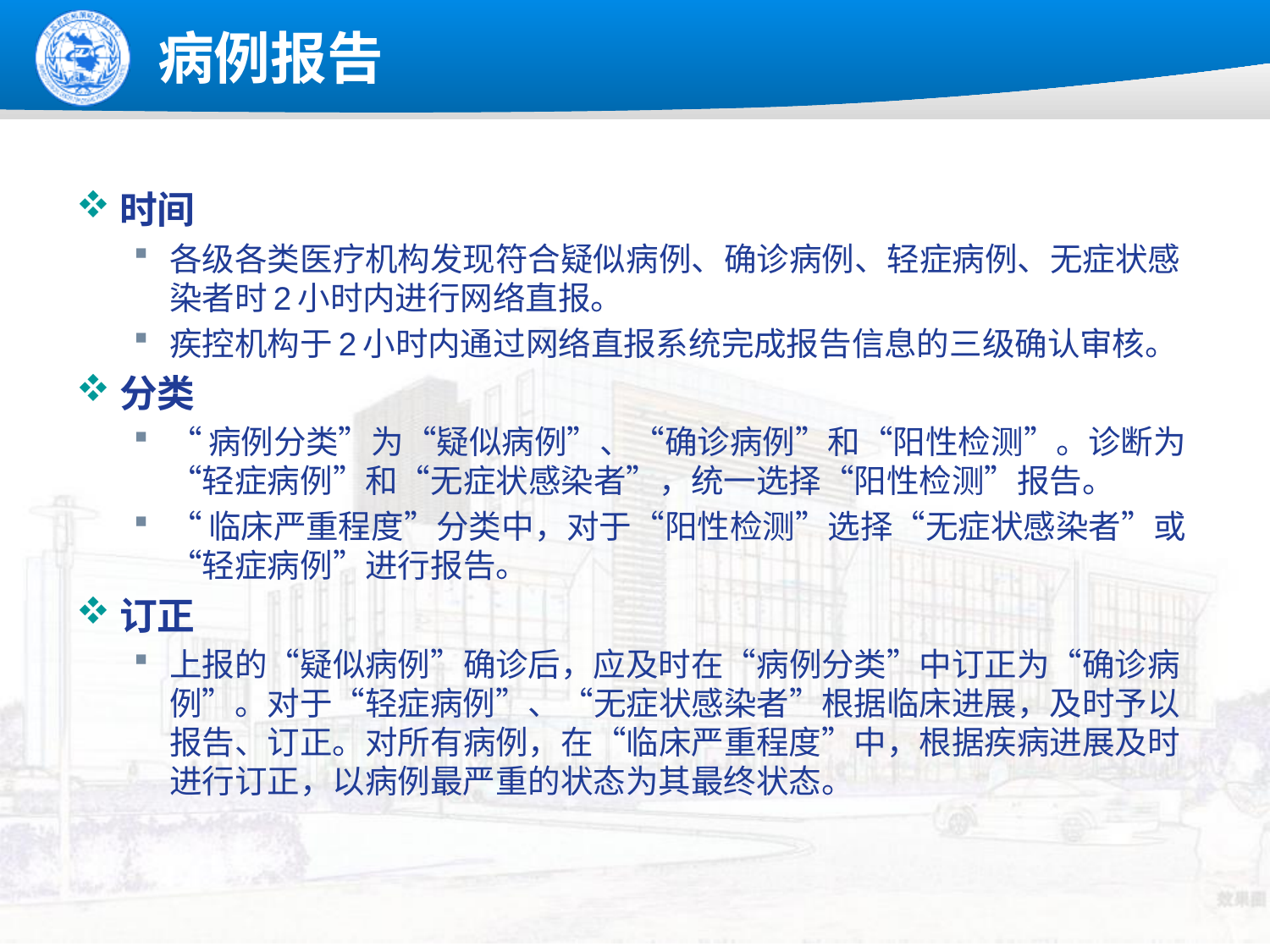

# 病例报告
时间
各级各类医疗机构发现符合疑似病例、确诊病例、轻症病例、无症状感染者时2小时内进行网络直报。
疾控机构于2小时内通过网络直报系统完成报告信息的三级确认审核。
分类
“病例分类”为“疑似病例”、“确诊病例”和“阳性检测”。诊断为“轻症病例”和“无症状感染者”，统一选择“阳性检测”报告。
“临床严重程度”分类中，对于“阳性检测”选择“无症状感染者”或“轻症病例”进行报告。
订正
上报的“疑似病例”确诊后，应及时在“病例分类”中订正为“确诊病例”。对于“轻症病例”、“无症状感染者”根据临床进展，及时予以报告、订正。对所有病例，在“临床严重程度”中，根据疾病进展及时进行订正，以病例最严重的状态为其最终状态。